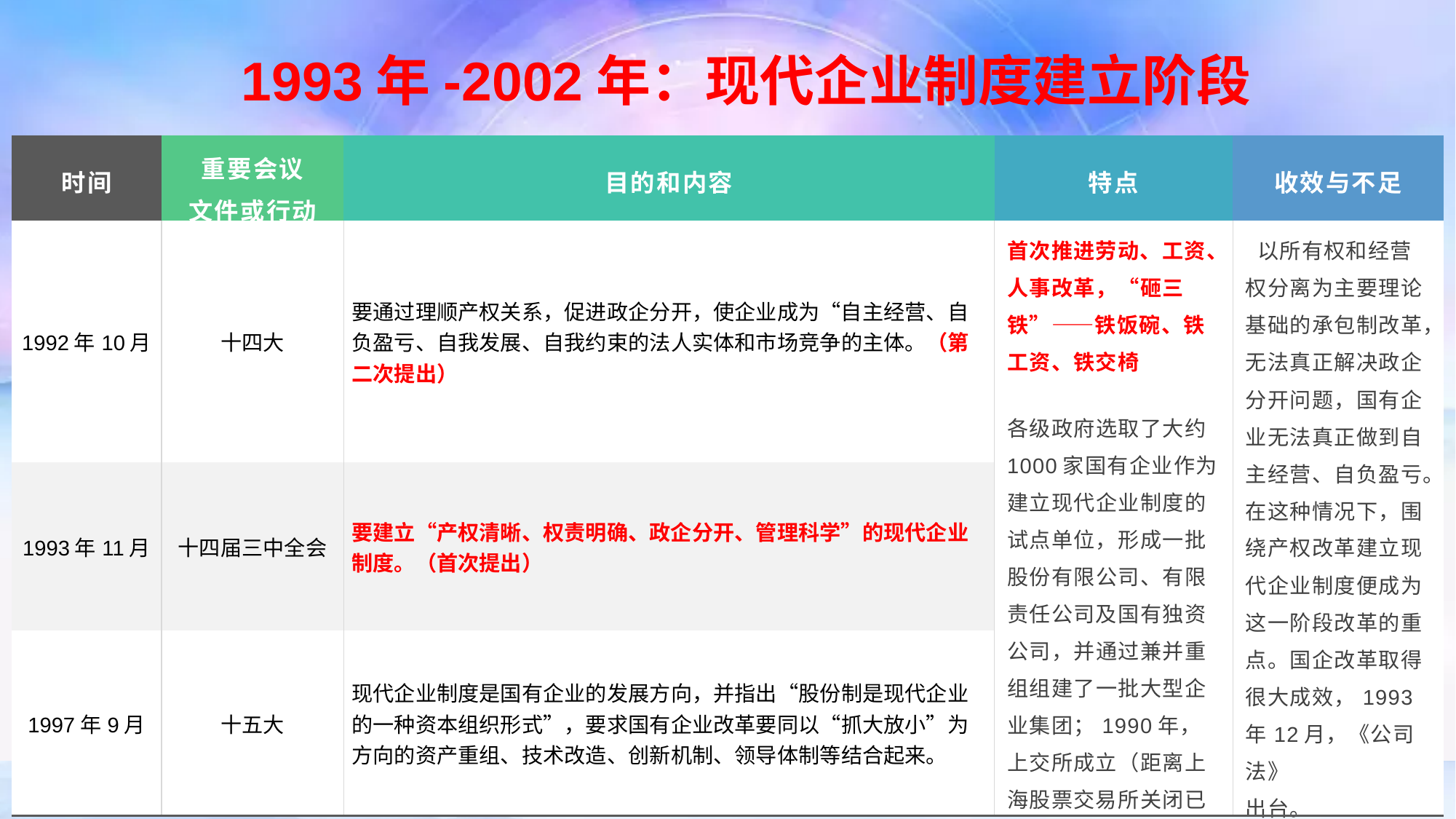

1993年-2002年：现代企业制度建立阶段

| 时间 | 重要会议 文件或行动 | 目的和内容 | 特点 | 收效与不足 |
| --- | --- | --- | --- | --- |
| 1992年10月 | 十四大 | 要通过理顺产权关系，促进政企分开，使企业成为“自主经营、自负盈亏、自我发展、自我约束的法人实体和市场竞争的主体。（第二次提出） | 首次推进劳动、工资、人事改革，“砸三铁”——铁饭碗、铁工资、铁交椅 各级政府选取了大约1000家国有企业作为建立现代企业制度的试点单位，形成一批股份有限公司、有限责任公司及国有独资公司，并通过兼并重组组建了一批大型企业集团；1990年，上交所成立（距离上海股票交易所关闭已经过去了40多年），数百家企业登陆上海证券交易所。 | 以所有权和经营权分离为主要理论基础的承包制改革，无法真正解决政企分开问题，国有企业无法真正做到自主经营、自负盈亏。在这种情况下，围绕产权改革建立现代企业制度便成为这一阶段改革的重点。国企改革取得很大成效，1993年12月，《公司法》 出台。 |
| 1993年11月 | 十四届三中全会 | 要建立“产权清晰、权责明确、政企分开、管理科学”的现代企业制度。（首次提出） |  |  |
| 1997年9月 | 十五大 | 现代企业制度是国有企业的发展方向，并指出“股份制是现代企业的一种资本组织形式”，要求国有企业改革要同以“抓大放小”为方向的资产重组、技术改造、创新机制、领导体制等结合起来。 |  |  |
8